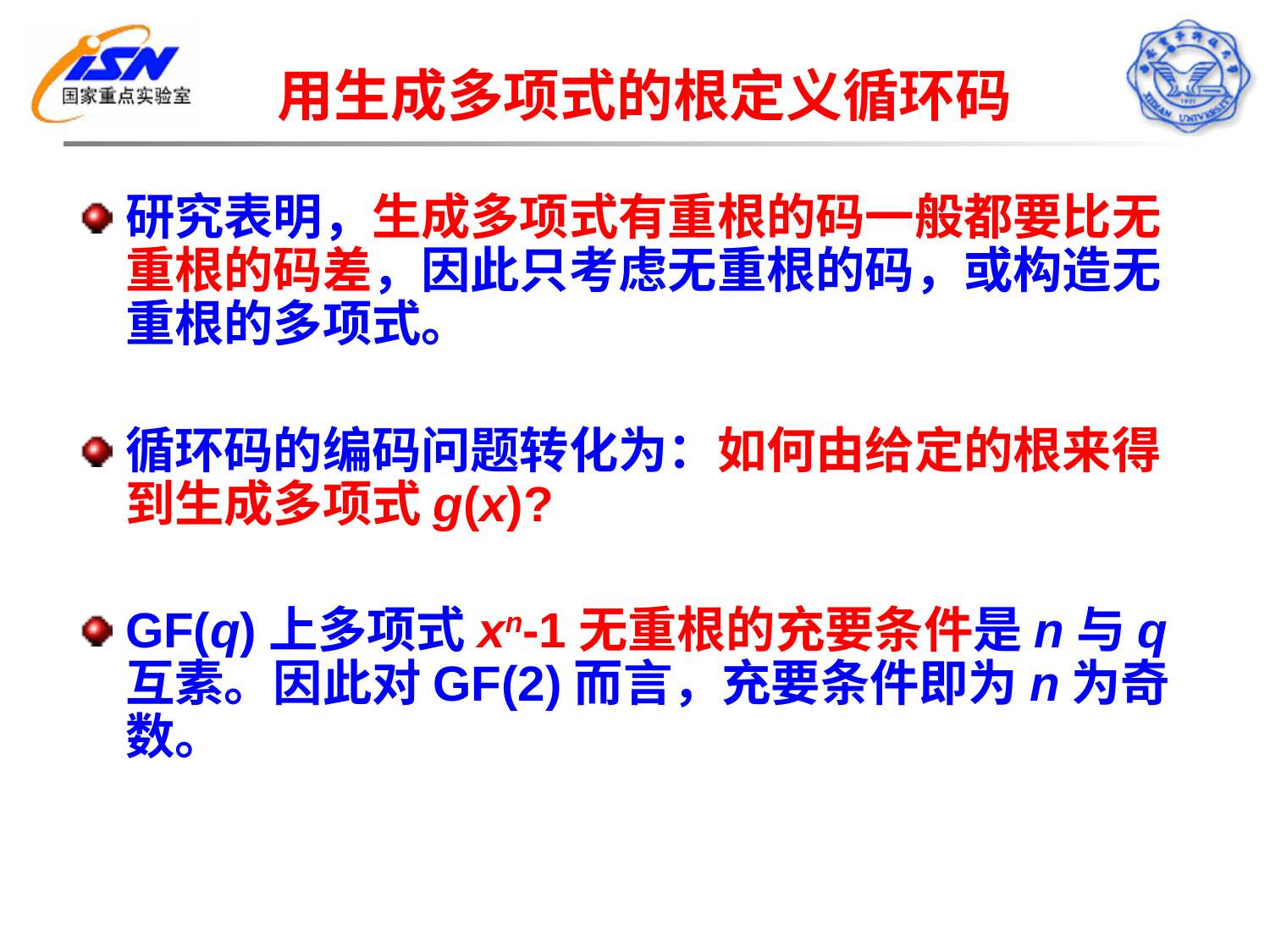

# 用生成多项式的根定义循环码
研究表明，生成多项式有重根的码一般都要比无重根的码差，因此只考虑无重根的码，或构造无重根的多项式。

循环码的编码问题转化为：如何由给定的根来得到生成多项式g(x)?

GF(q)上多项式xn-1无重根的充要条件是n与q互素。因此对GF(2)而言，充要条件即为n为奇数。